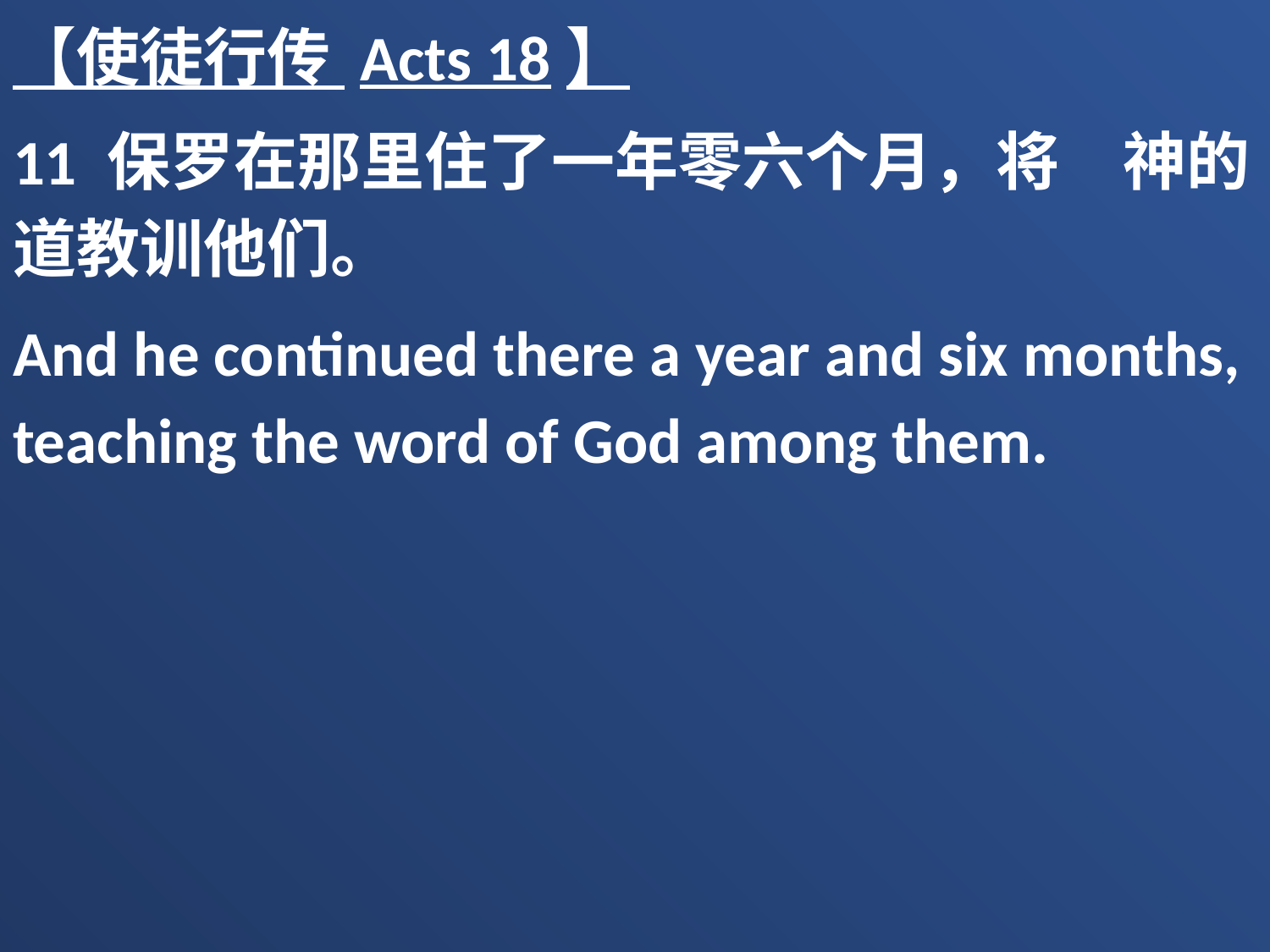

【使徒行传 Acts 18】
11 保罗在那里住了一年零六个月，将　神的道教训他们。
And he continued there a year and six months, teaching the word of God among them.